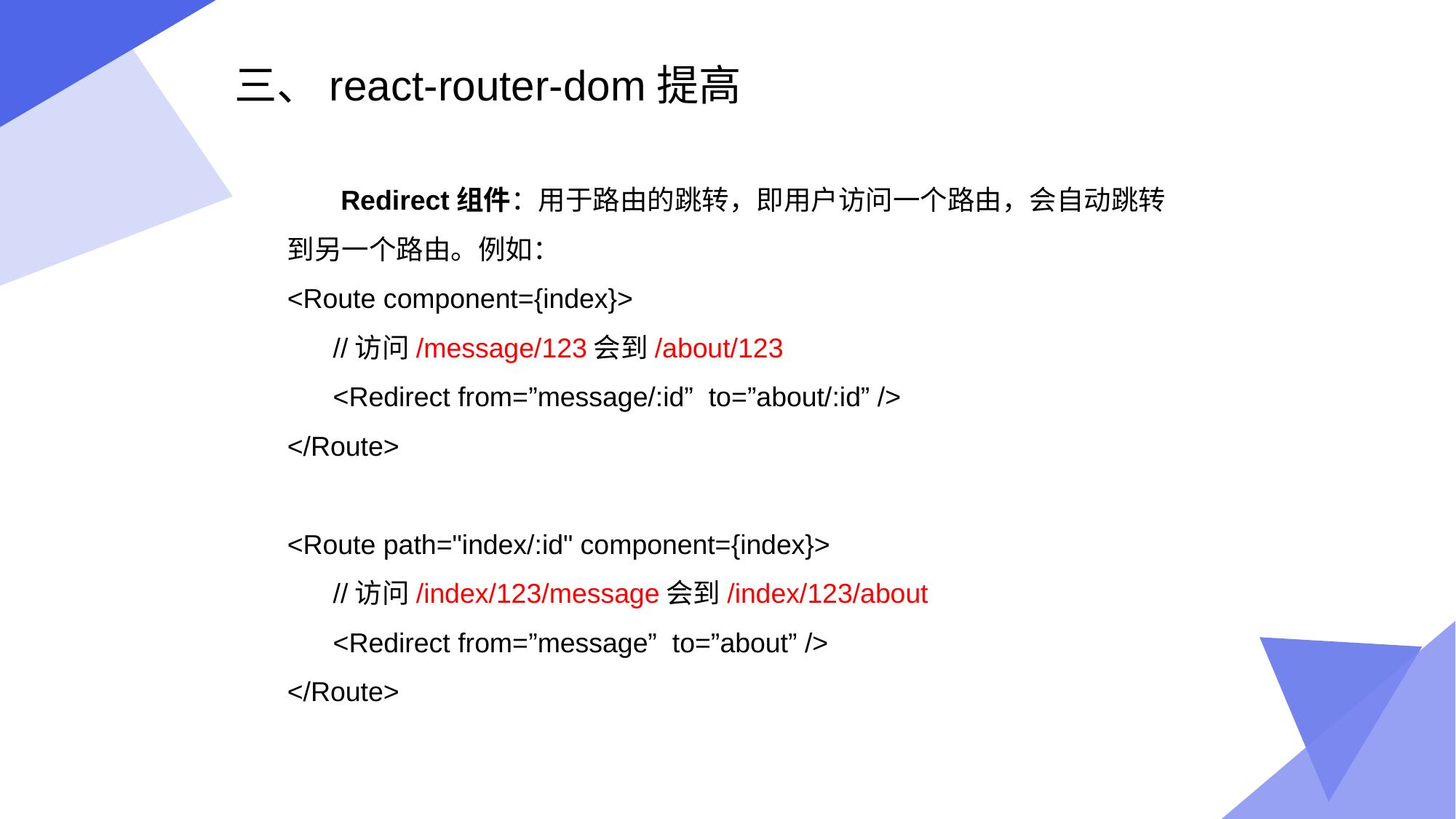

三、react-router-dom提高
       Redirect组件：用于路由的跳转，即用户访问一个路由，会自动跳转到另一个路由。例如：
<Route component={index}>
      //访问/message/123会到/about/123
      <Redirect from=”message/:id”  to=”about/:id” />
</Route>

<Route path="index/:id" component={index}>
      //访问/index/123/message会到/index/123/about
      <Redirect from=”message”  to=”about” />
</Route>